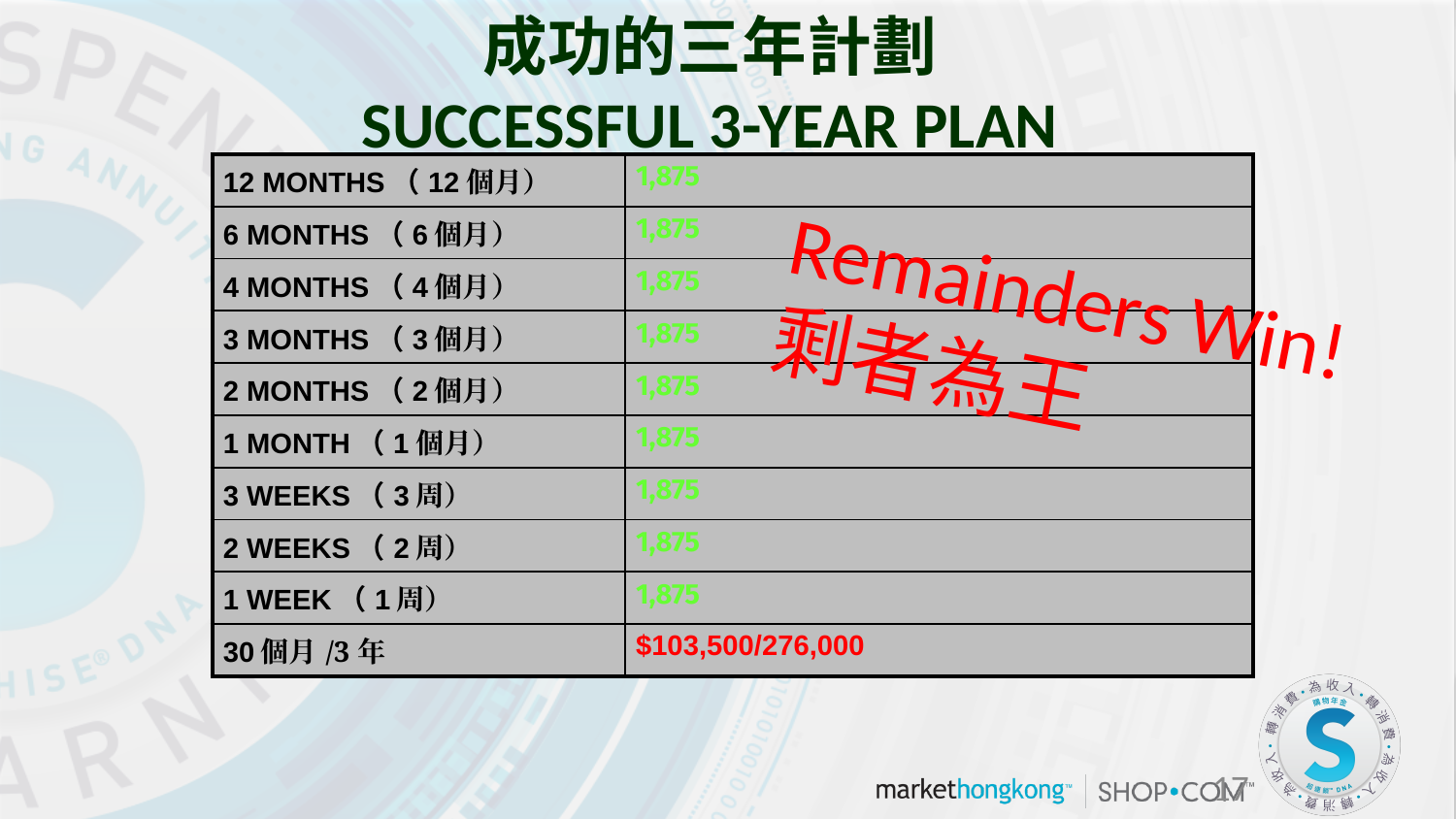

# 成功的三年計劃 SUCCESSFUL 3-YEAR PLAN
| 12 MONTHS（12個月） | 1,875 |
| --- | --- |
| 6 MONTHS（6個月） | 1,875 |
| 4 MONTHS（4個月） | 1,875 |
| 3 MONTHS（3個月） | 1,875 |
| 2 MONTHS（2個月） | 1,875 |
| 1 MONTH（1個月） | 1,875 |
| 3 WEEKS（3周） | 1,875 |
| 2 WEEKS（2周） | 1,875 |
| 1 WEEK（1周） | 1,875 |
| 30個月/3年 | $103,500/276,000 |
Remainders Win!
剩者為王
17